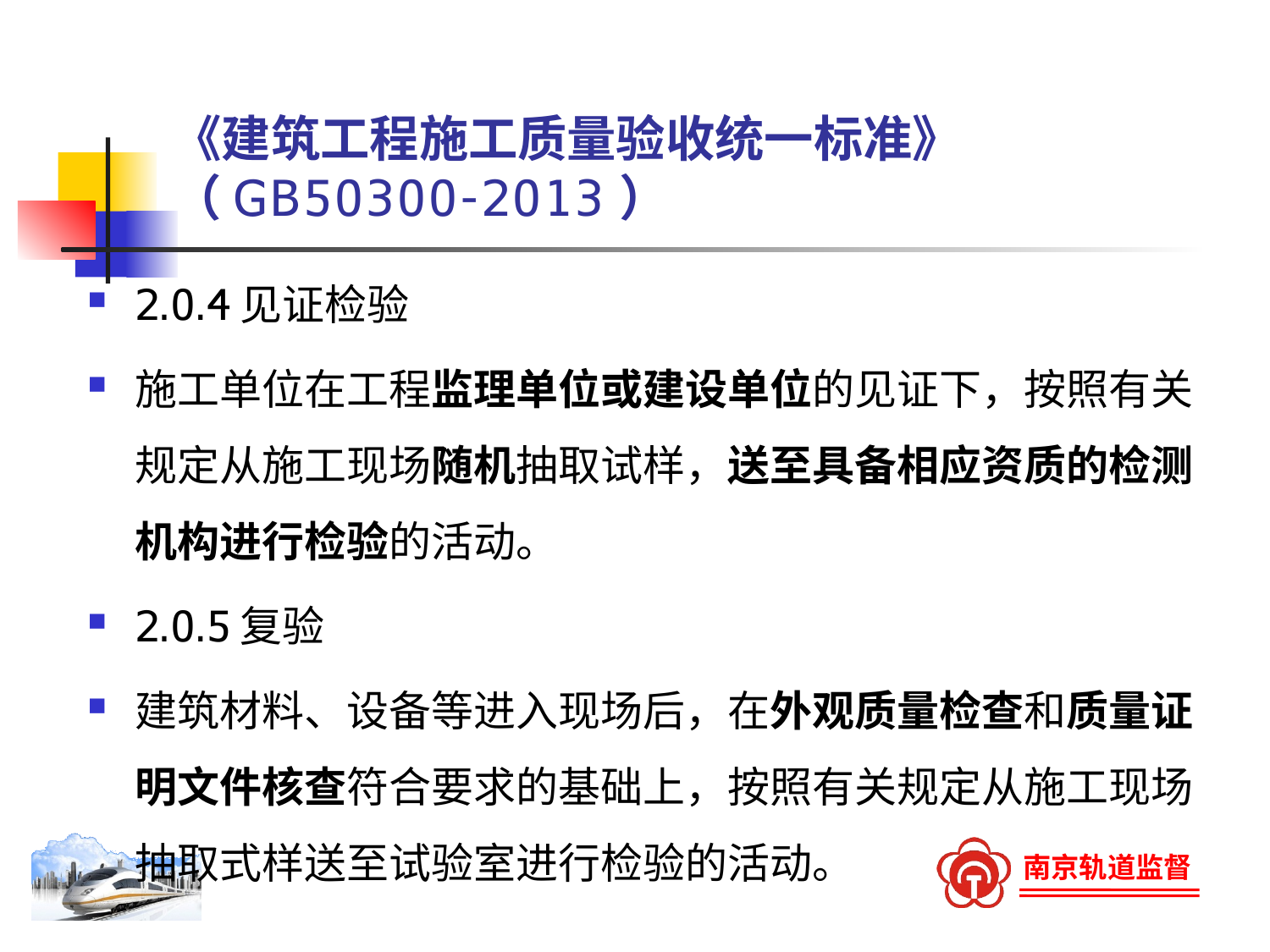

# 《建筑工程施工质量验收统一标准》（GB50300-2013）
2.0.4见证检验
施工单位在工程监理单位或建设单位的见证下，按照有关规定从施工现场随机抽取试样，送至具备相应资质的检测机构进行检验的活动。
2.0.5复验
建筑材料、设备等进入现场后，在外观质量检查和质量证明文件核查符合要求的基础上，按照有关规定从施工现场抽取式样送至试验室进行检验的活动。